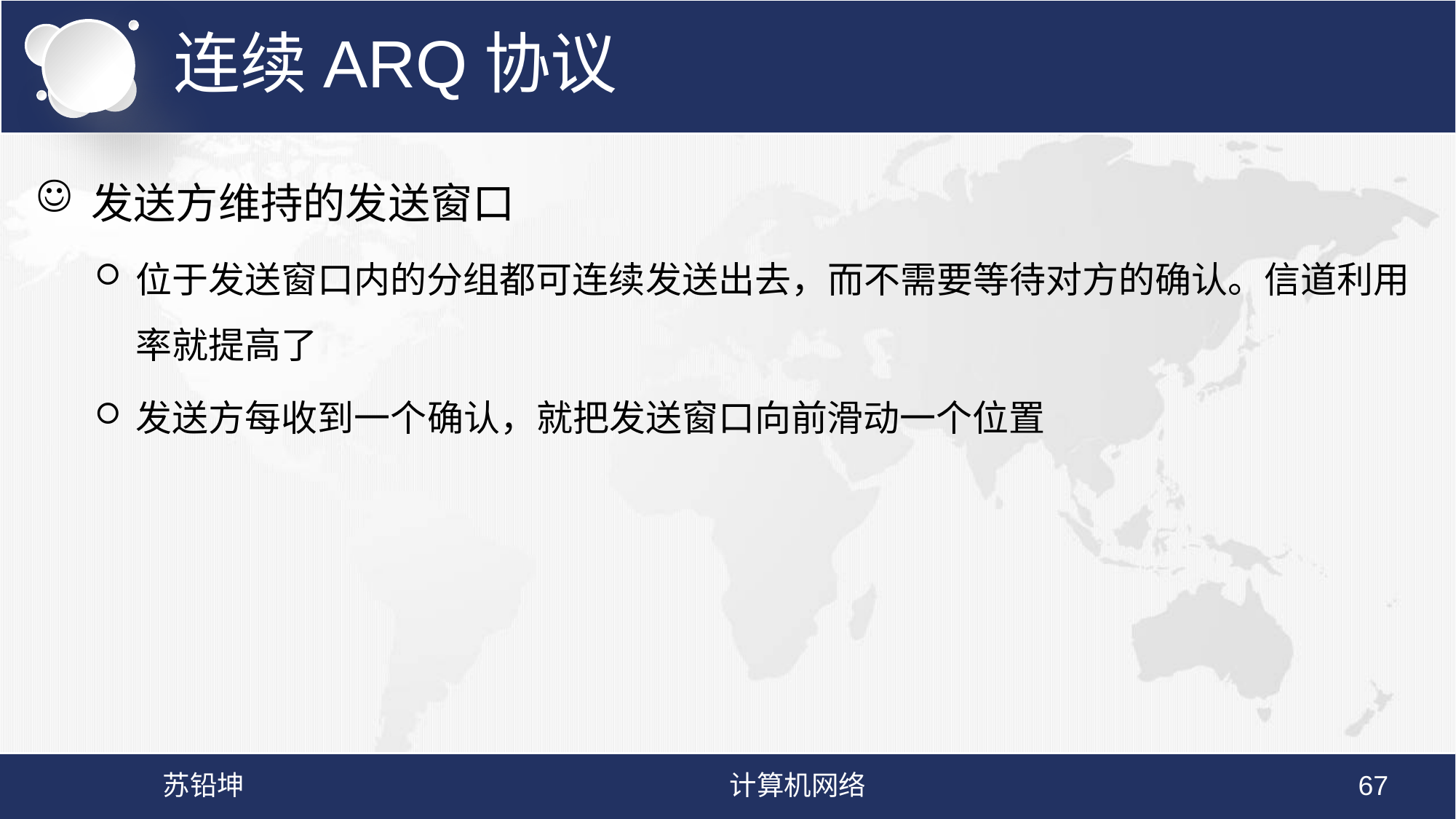

# 连续ARQ协议

发送方维持的发送窗口
位于发送窗口内的分组都可连续发送出去，而不需要等待对方的确认。信道利用率就提高了
发送方每收到一个确认，就把发送窗口向前滑动一个位置
苏铅坤
计算机网络
67